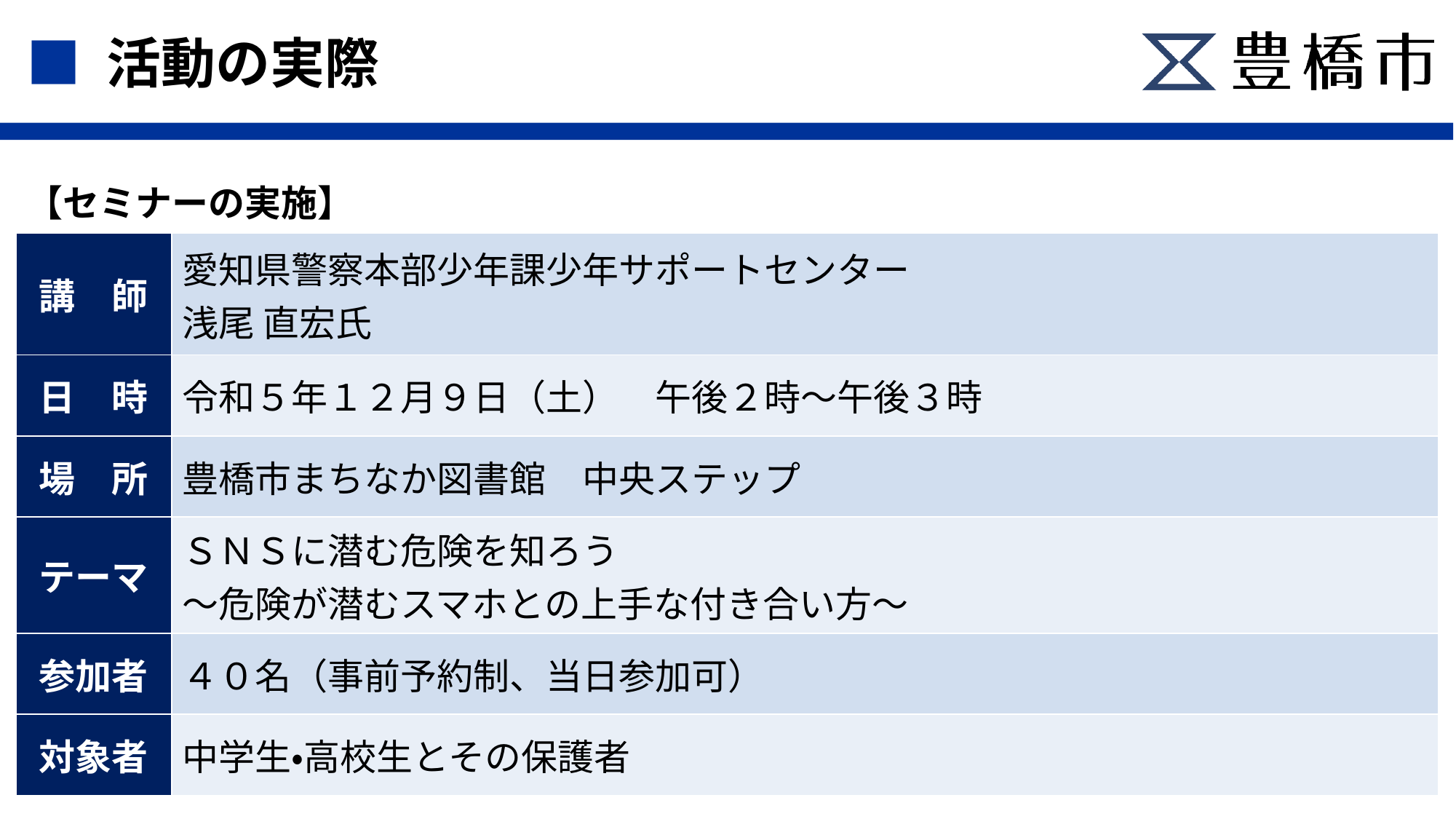

■ 活動の実際
【セミナーの実施】
| 講　師 | 愛知県警察本部少年課少年サポートセンター 浅尾 直宏氏 |
| --- | --- |
| 日　時 | 令和５年１２月９日（土）　午後２時～午後３時 |
| 場　所 | 豊橋市まちなか図書館　中央ステップ |
| テーマ | ＳＮＳに潜む危険を知ろう ～危険が潜むスマホとの上手な付き合い方～ |
| 参加者 | ４０名（事前予約制、当日参加可） |
| 対象者 | 中学生・高校生とその保護者 |